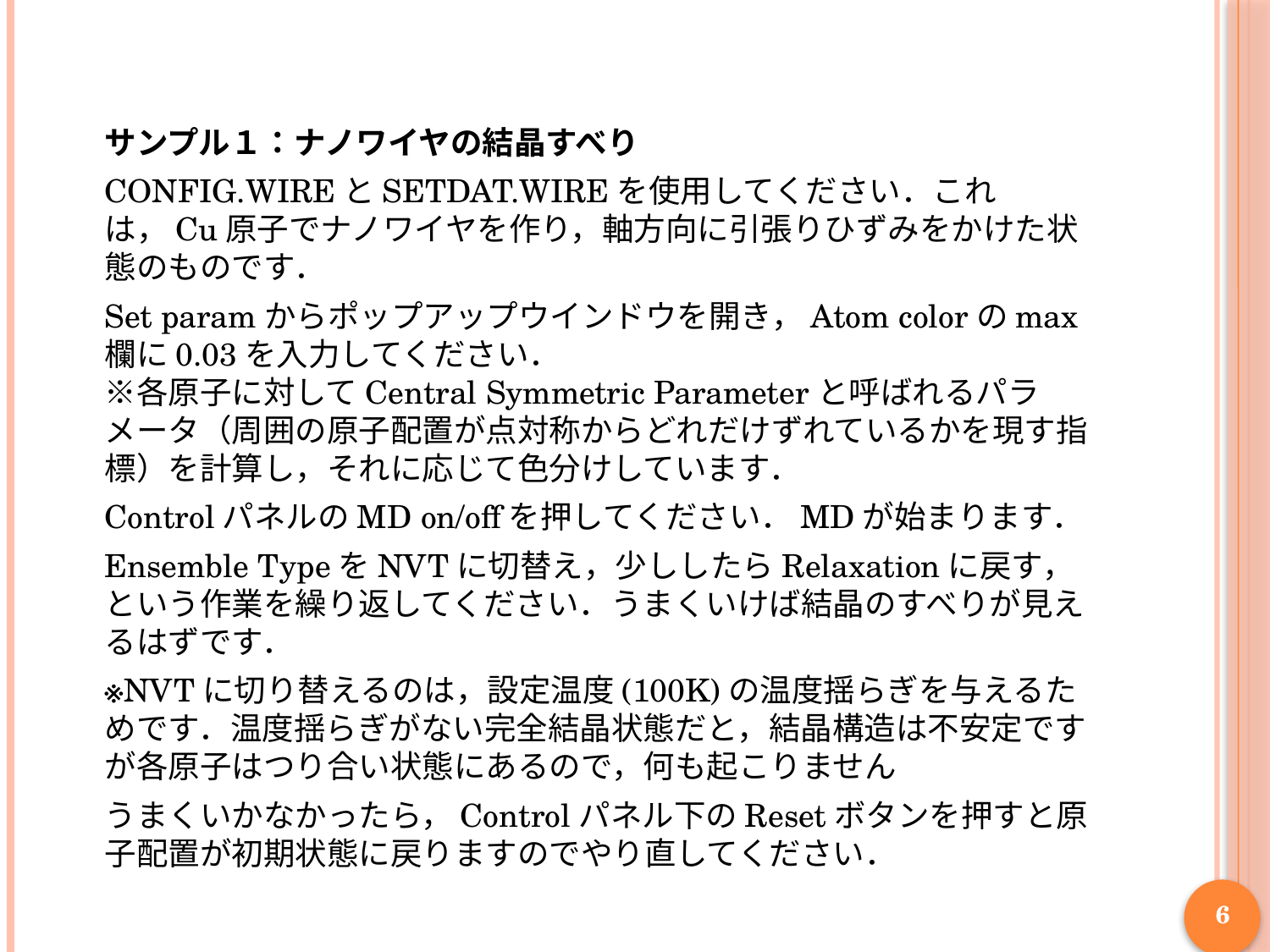

サンプル１：ナノワイヤの結晶すべり
CONFIG.WIREとSETDAT.WIREを使用してください．これは，Cu原子でナノワイヤを作り，軸方向に引張りひずみをかけた状態のものです．
Set paramからポップアップウインドウを開き，Atom colorのmax欄に0.03を入力してください．
※各原子に対してCentral Symmetric Parameterと呼ばれるパラメータ（周囲の原子配置が点対称からどれだけずれているかを現す指標）を計算し，それに応じて色分けしています．
ControlパネルのMD on/offを押してください．MDが始まります．
Ensemble TypeをNVTに切替え，少ししたらRelaxationに戻す，という作業を繰り返してください．うまくいけば結晶のすべりが見えるはずです．
※NVTに切り替えるのは，設定温度(100K)の温度揺らぎを与えるためです．温度揺らぎがない完全結晶状態だと，結晶構造は不安定ですが各原子はつり合い状態にあるので，何も起こりません
うまくいかなかったら，Controlパネル下のResetボタンを押すと原子配置が初期状態に戻りますのでやり直してください．
6